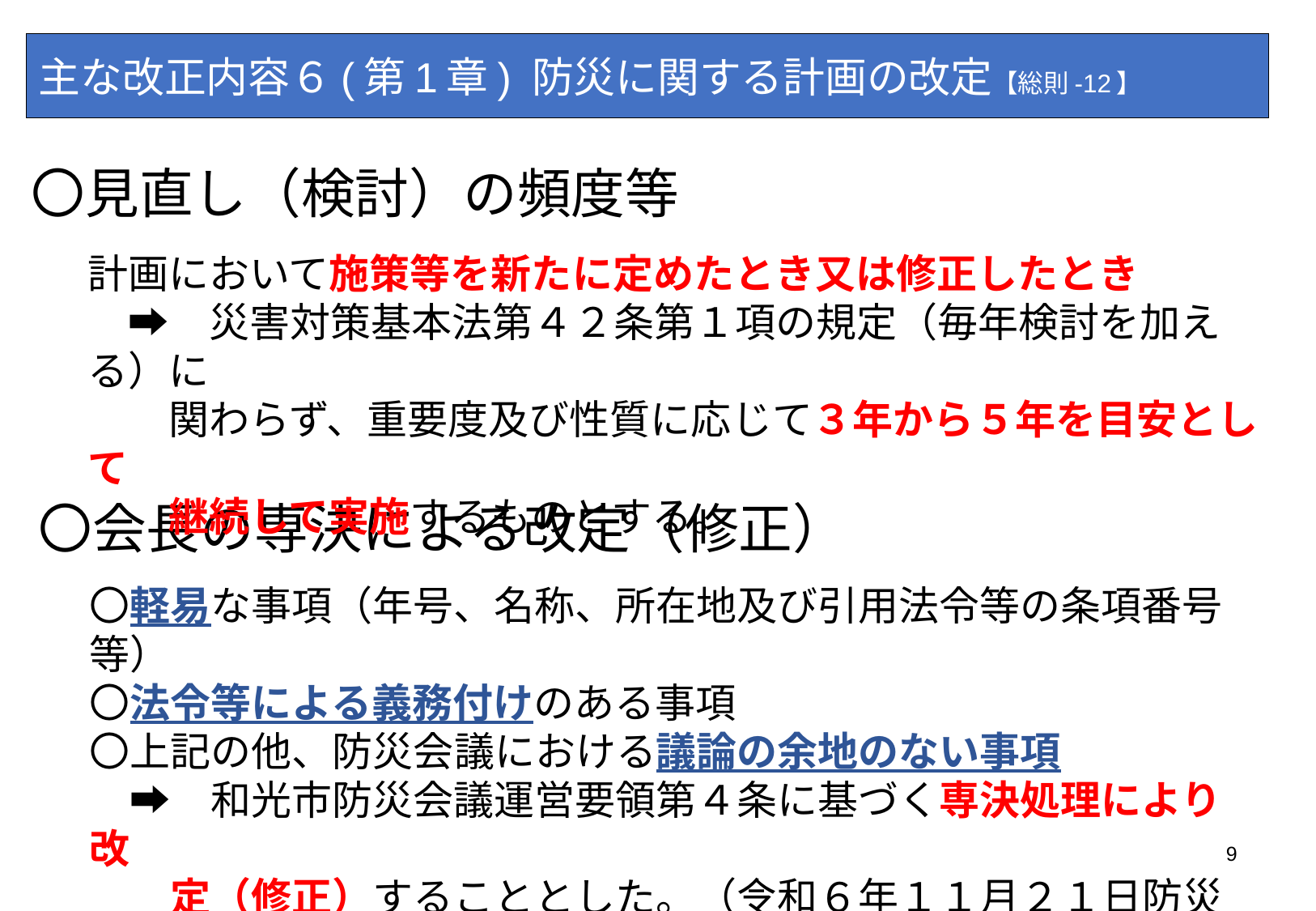

主な改正内容６(第1章) 防災に関する計画の改定【総則-12】
〇見直し（検討）の頻度等
計画において施策等を新たに定めたとき又は修正したとき
　➡　災害対策基本法第４２条第１項の規定（毎年検討を加える）に
　　関わらず、重要度及び性質に応じて３年から５年を目安として
　　継続して実施するものとする。
〇会長の専決による改定（修正）
〇軽易な事項（年号、名称、所在地及び引用法令等の条項番号等）
〇法令等による義務付けのある事項
〇上記の他、防災会議における議論の余地のない事項
　➡　和光市防災会議運営要領第４条に基づく専決処理により改
　　定（修正）することとした。（令和６年１１月２１日防災会議可決）
9